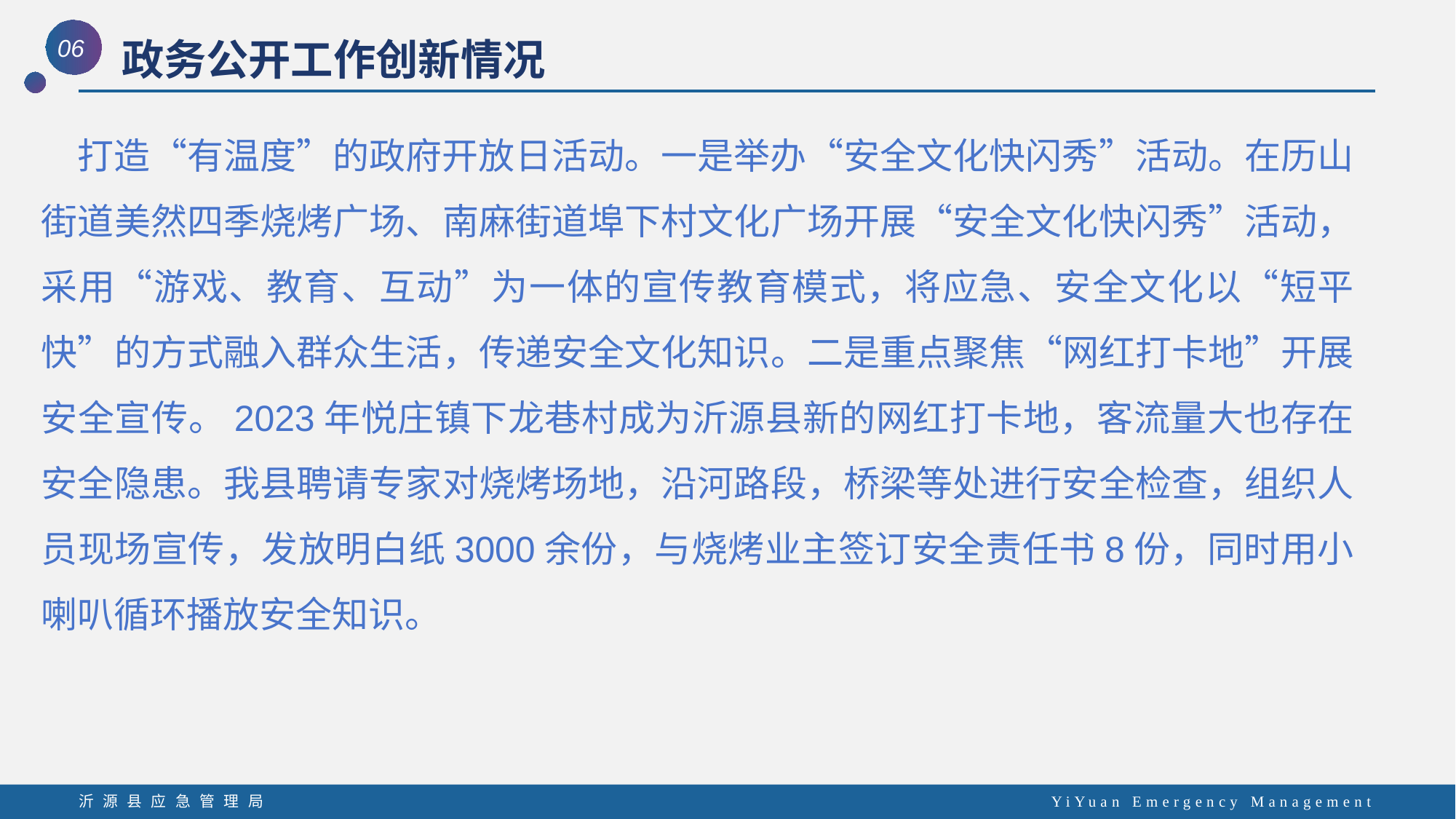

06

政务公开工作创新情况
打造“有温度”的政府开放日活动。一是举办“安全文化快闪秀”活动。在历山街道美然四季烧烤广场、南麻街道埠下村文化广场开展“安全文化快闪秀”活动，采用“游戏、教育、互动”为一体的宣传教育模式，将应急、安全文化以“短平快”的方式融入群众生活，传递安全文化知识。二是重点聚焦“网红打卡地”开展安全宣传。2023年悦庄镇下龙巷村成为沂源县新的网红打卡地，客流量大也存在安全隐患。我县聘请专家对烧烤场地，沿河路段，桥梁等处进行安全检查，组织人员现场宣传，发放明白纸3000余份，与烧烤业主签订安全责任书8份，同时用小喇叭循环播放安全知识。

沂源县应急管理局
自强不息 厚德载物
YiYuan Emergency Management